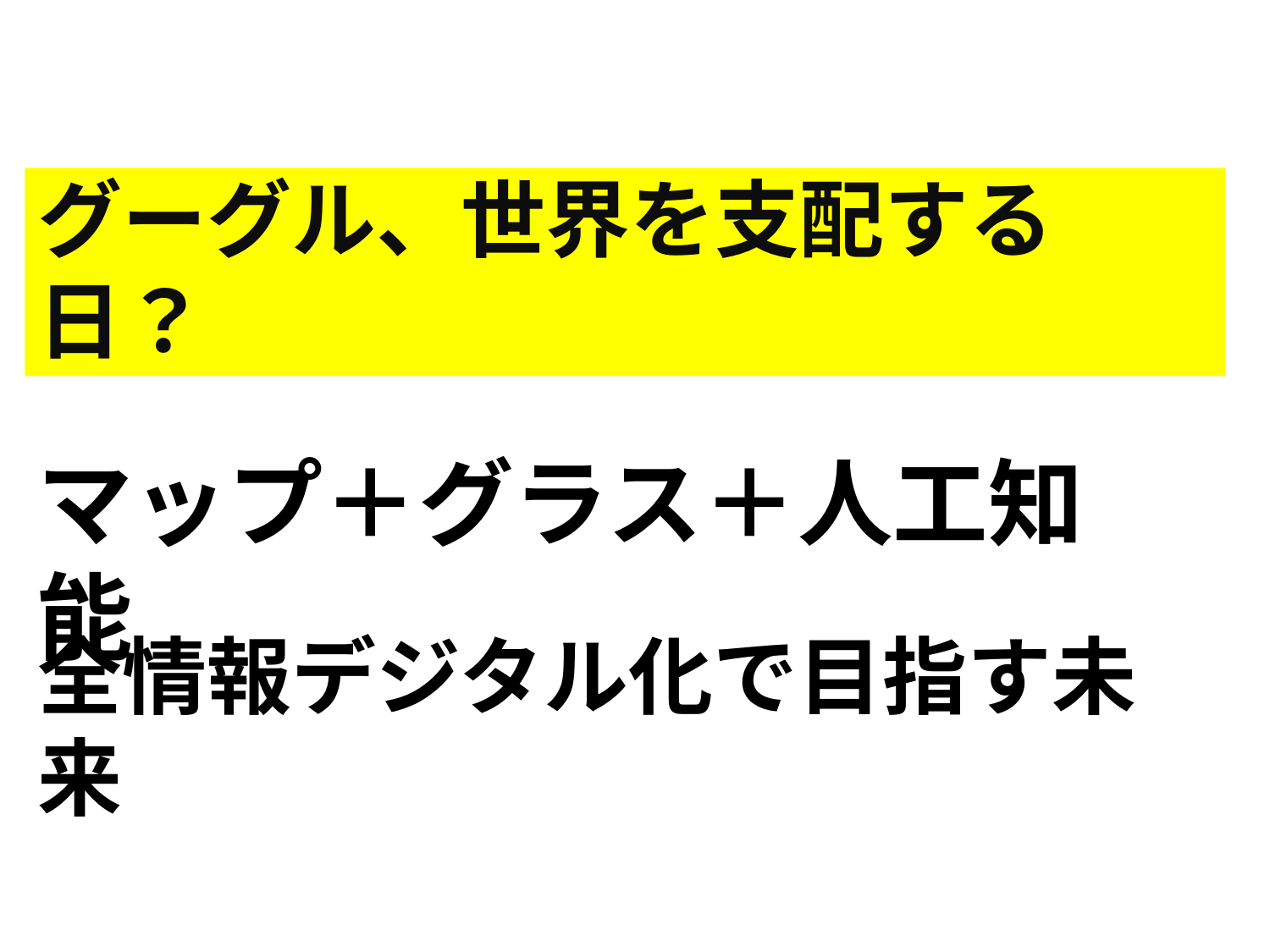

グーグル、世界を支配する日？
# マップ＋グラス＋人工知能
全情報デジタル化で目指す未来